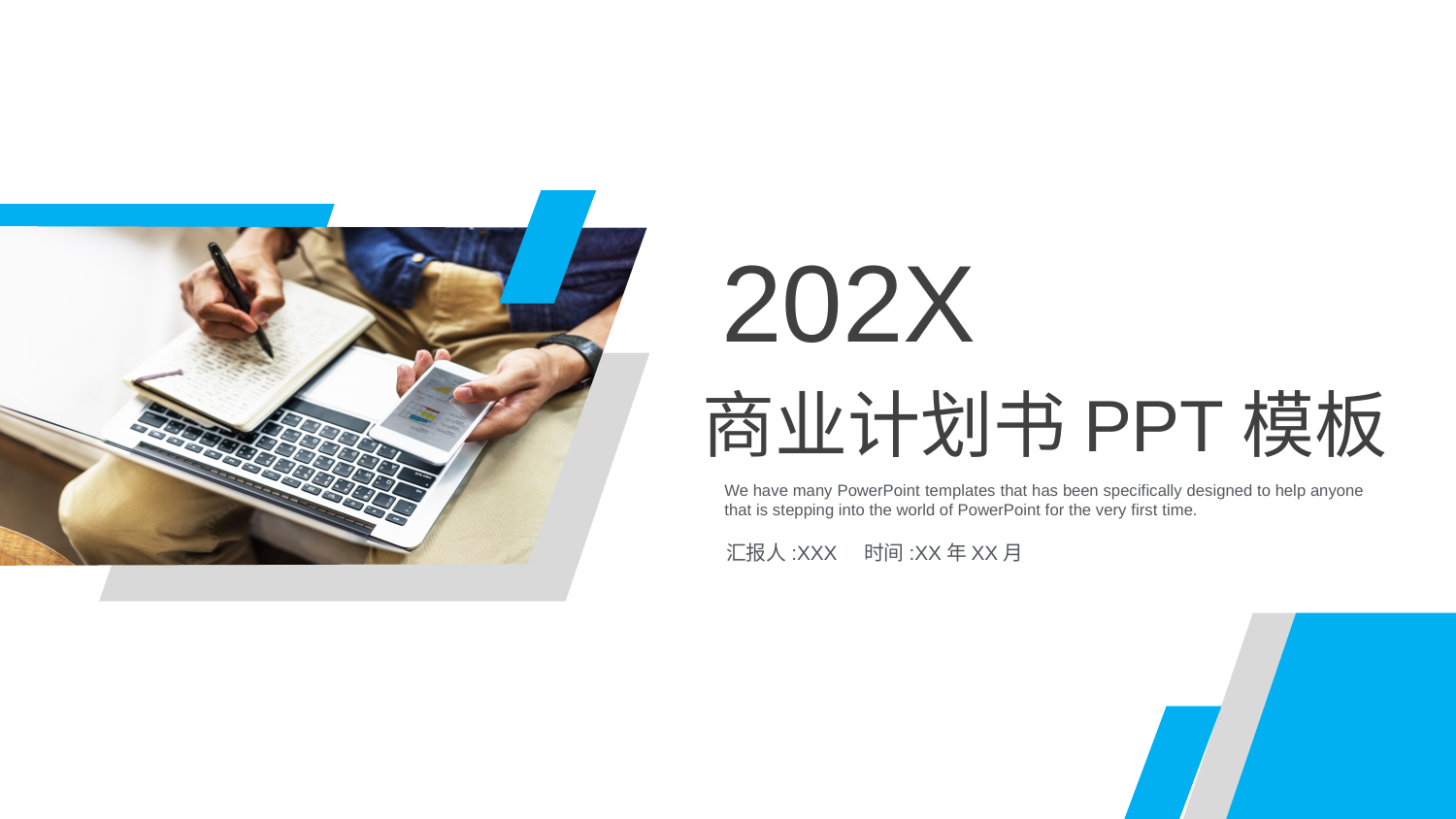

202X

商业计划书PPT模板
We have many PowerPoint templates that has been specifically designed to help anyone that is stepping into the world of PowerPoint for the very first time.
汇报人:XXX    时间:XX年XX月